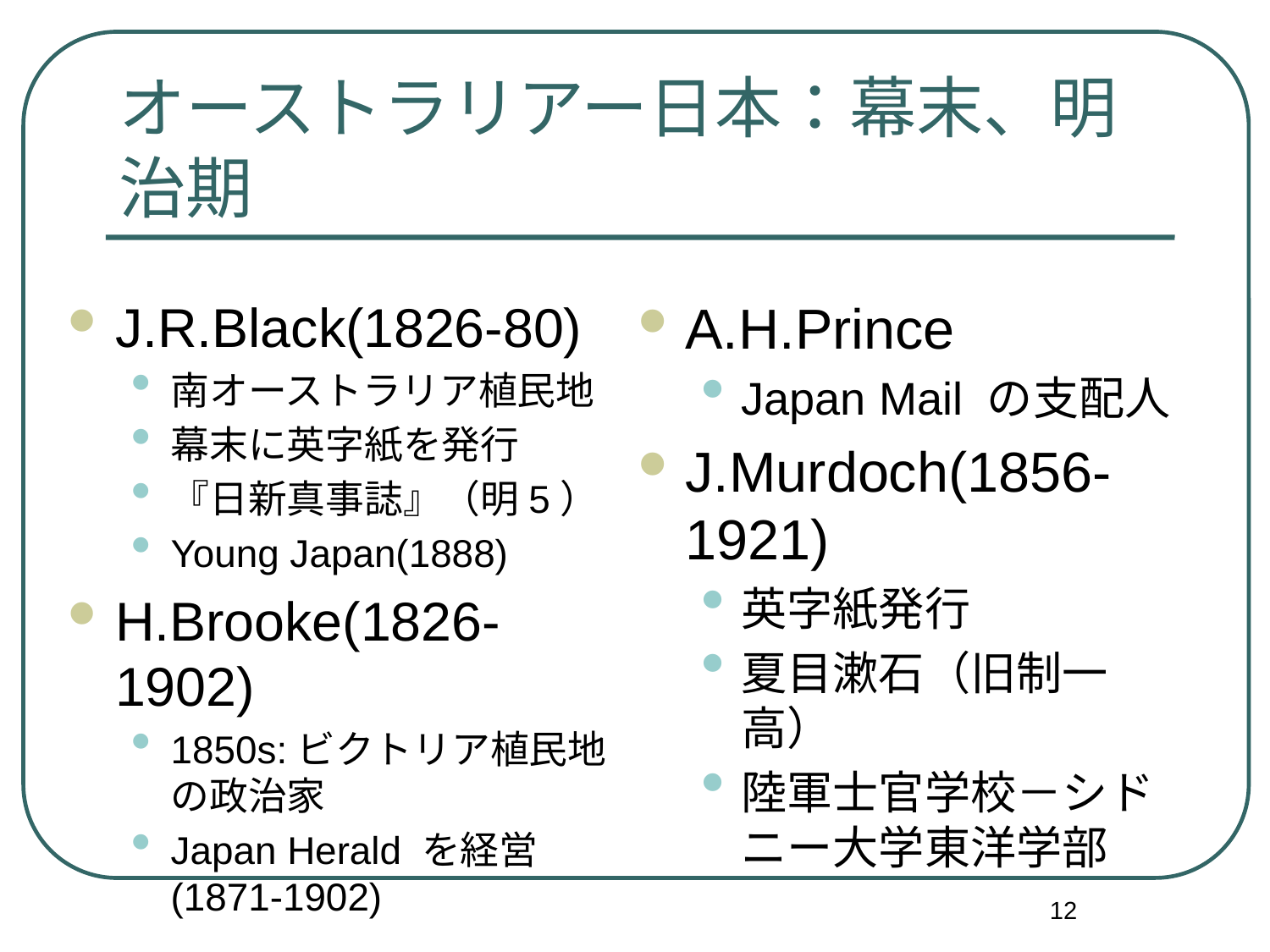

# オーストラリアー日本：幕末、明治期
J.R.Black(1826-80)
南オーストラリア植民地
幕末に英字紙を発行
『日新真事誌』（明5）
Young Japan(1888)
H.Brooke(1826-1902)
1850s:ビクトリア植民地の政治家
Japan Herald を経営(1871-1902)

A.H.Prince
Japan Mail の支配人
J.Murdoch(1856-1921)
英字紙発行
夏目漱石（旧制一高）
陸軍士官学校－シドニー大学東洋学部

12